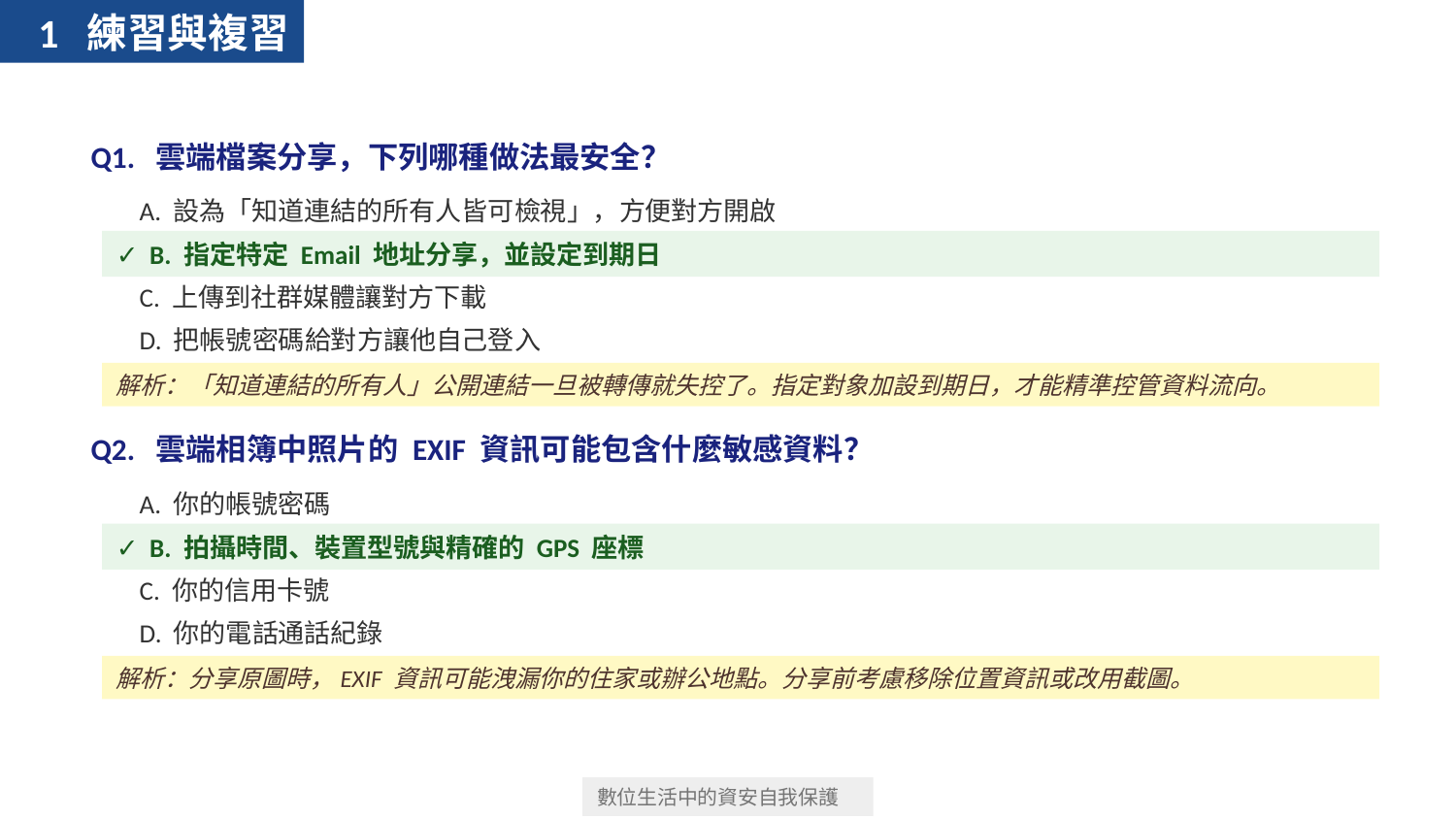

1  練習與複習
Q1.  雲端檔案分享，下列哪種做法最安全？
    A. 設為「知道連結的所有人皆可檢視」，方便對方開啟
✓  B. 指定特定 Email 地址分享，並設定到期日
    C. 上傳到社群媒體讓對方下載
    D. 把帳號密碼給對方讓他自己登入
解析：「知道連結的所有人」公開連結一旦被轉傳就失控了。指定對象加設到期日，才能精準控管資料流向。
Q2.  雲端相簿中照片的 EXIF 資訊可能包含什麼敏感資料？
    A. 你的帳號密碼
✓  B. 拍攝時間、裝置型號與精確的 GPS 座標
    C. 你的信用卡號
    D. 你的電話通話紀錄
解析：分享原圖時，EXIF 資訊可能洩漏你的住家或辦公地點。分享前考慮移除位置資訊或改用截圖。
數位生活中的資安自我保護